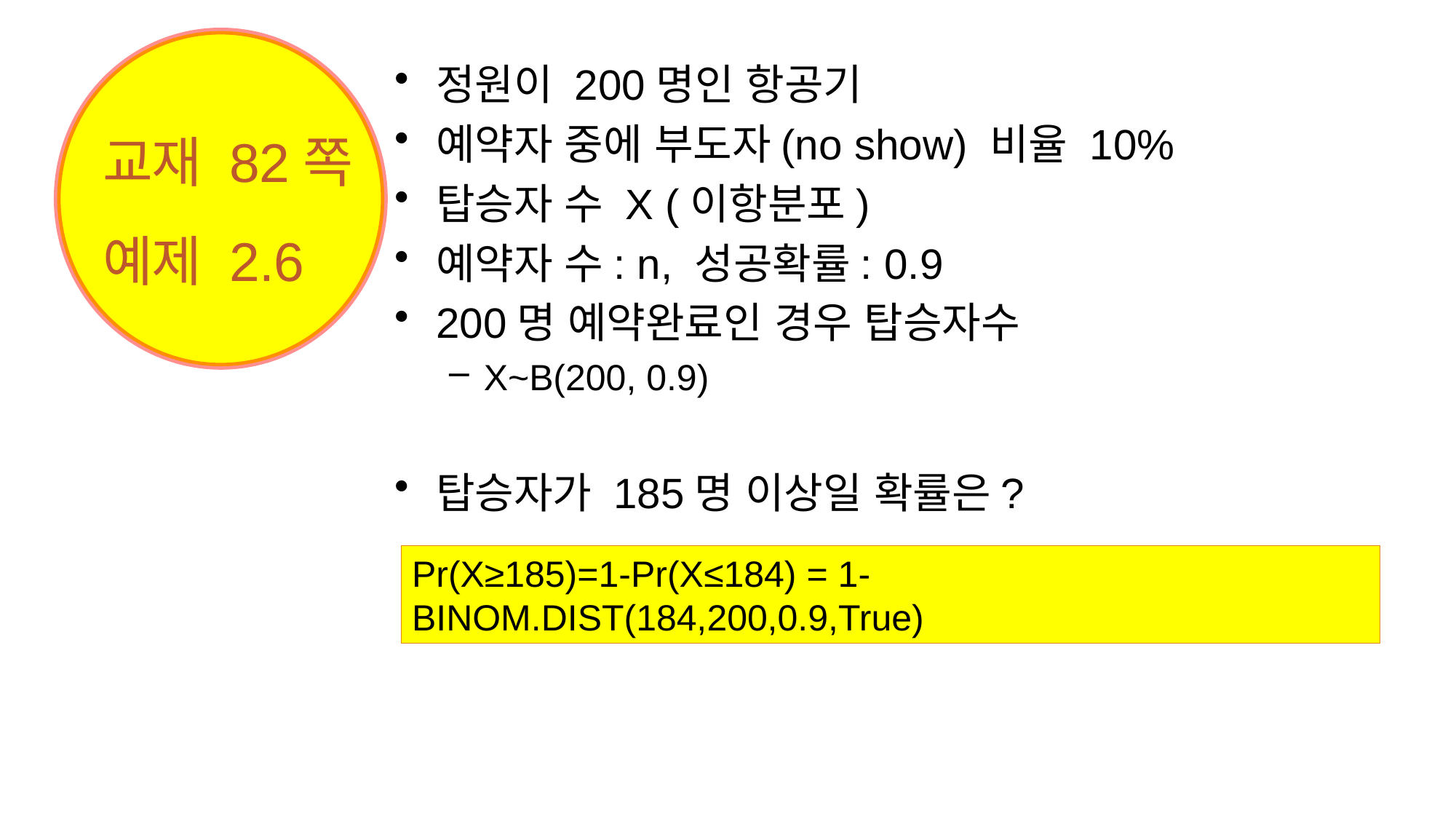

정원이 200명인 항공기
예약자 중에 부도자(no show) 비율 10%
탑승자 수 X (이항분포)
예약자 수: n, 성공확률: 0.9
200명 예약완료인 경우 탑승자수
X~B(200, 0.9)

탑승자가 185명 이상일 확률은?
# 교재 82쪽 예제 2.6
Pr(X≥185)=1-Pr(X≤184) = 1-BINOM.DIST(184,200,0.9,True)